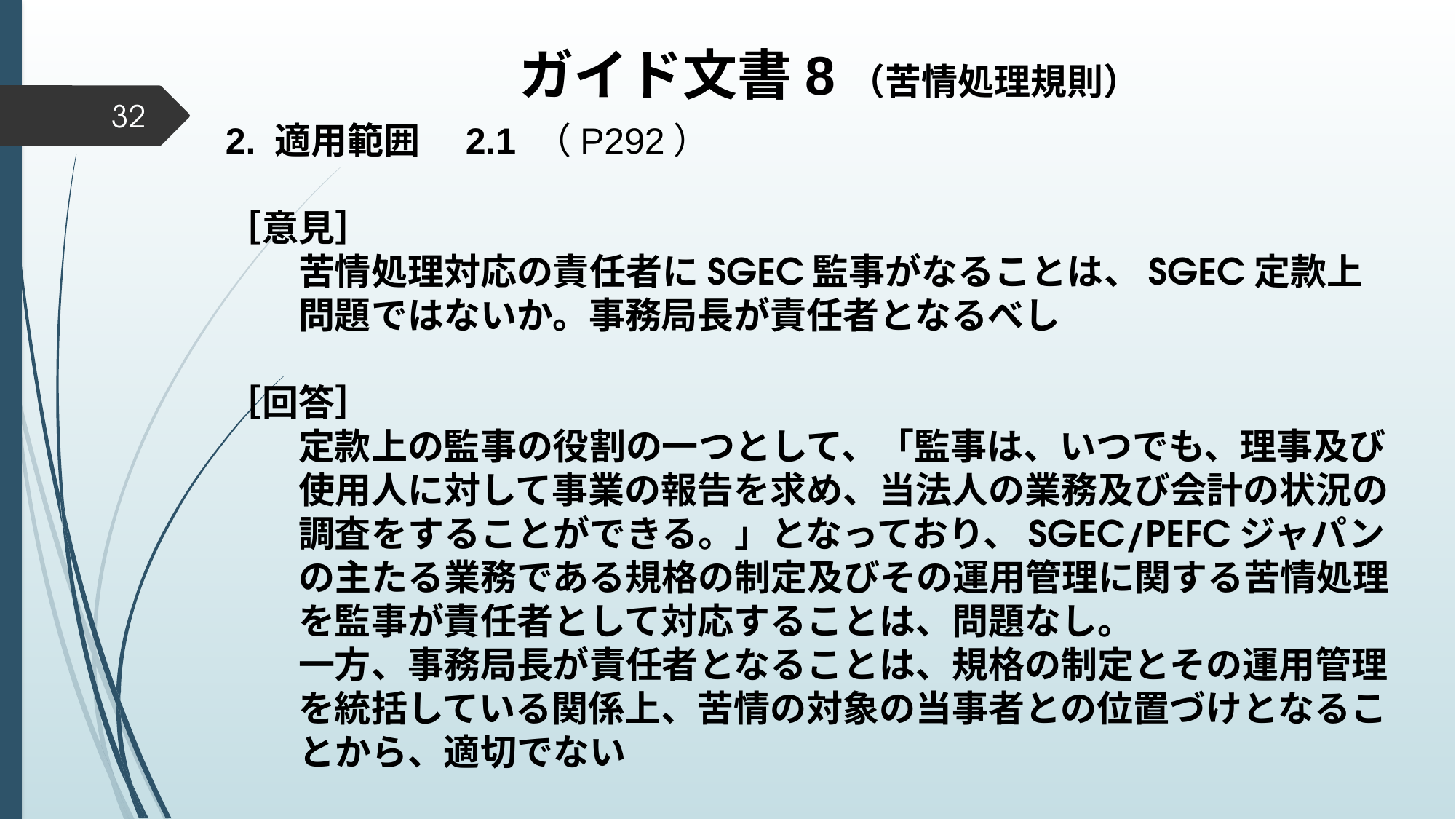

ガイド文書8（苦情処理規則）
32
2. 適用範囲　2.1 （P292）

［意見］
　　苦情処理対応の責任者にSGEC監事がなることは、SGEC定款上
　　問題ではないか。事務局長が責任者となるべし

［回答］
　　定款上の監事の役割の一つとして、「監事は、いつでも、理事及び
　　使用人に対して事業の報告を求め、当法人の業務及び会計の状況の
　　調査をすることができる。」となっており、SGEC/PEFCジャパン
　　の主たる業務である規格の制定及びその運用管理に関する苦情処理
　　を監事が責任者として対応することは、問題なし。
　　一方、事務局長が責任者となることは、規格の制定とその運用管理
　　を統括している関係上、苦情の対象の当事者との位置づけとなるこ
　　とから、適切でない